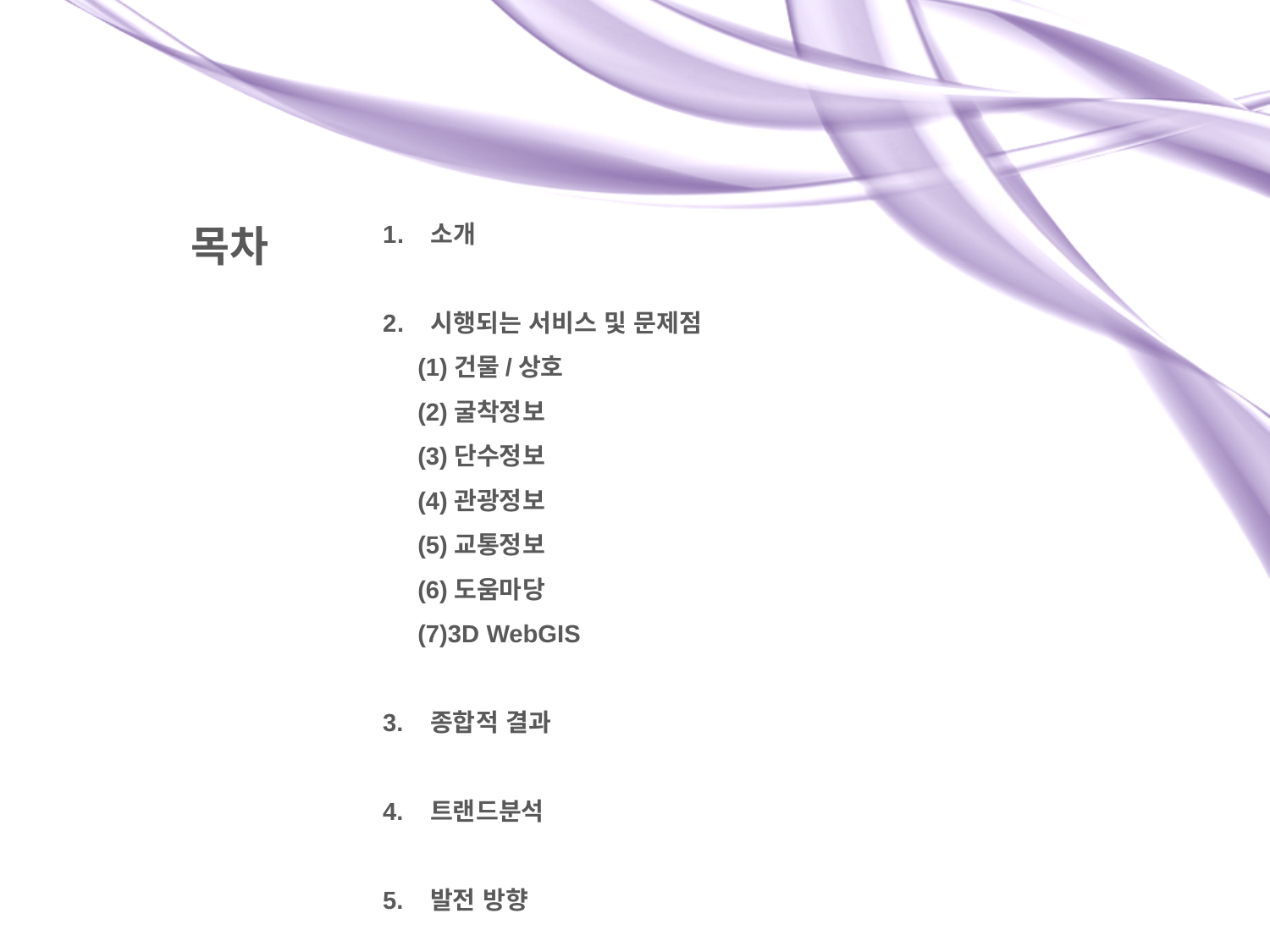

목차
소개

시행되는 서비스 및 문제점
     (1)건물/상호
     (2)굴착정보
     (3)단수정보
     (4)관광정보
     (5)교통정보
     (6)도움마당
     (7)3D WebGIS

3.   종합적 결과

4.   트랜드분석

5.   발전 방향